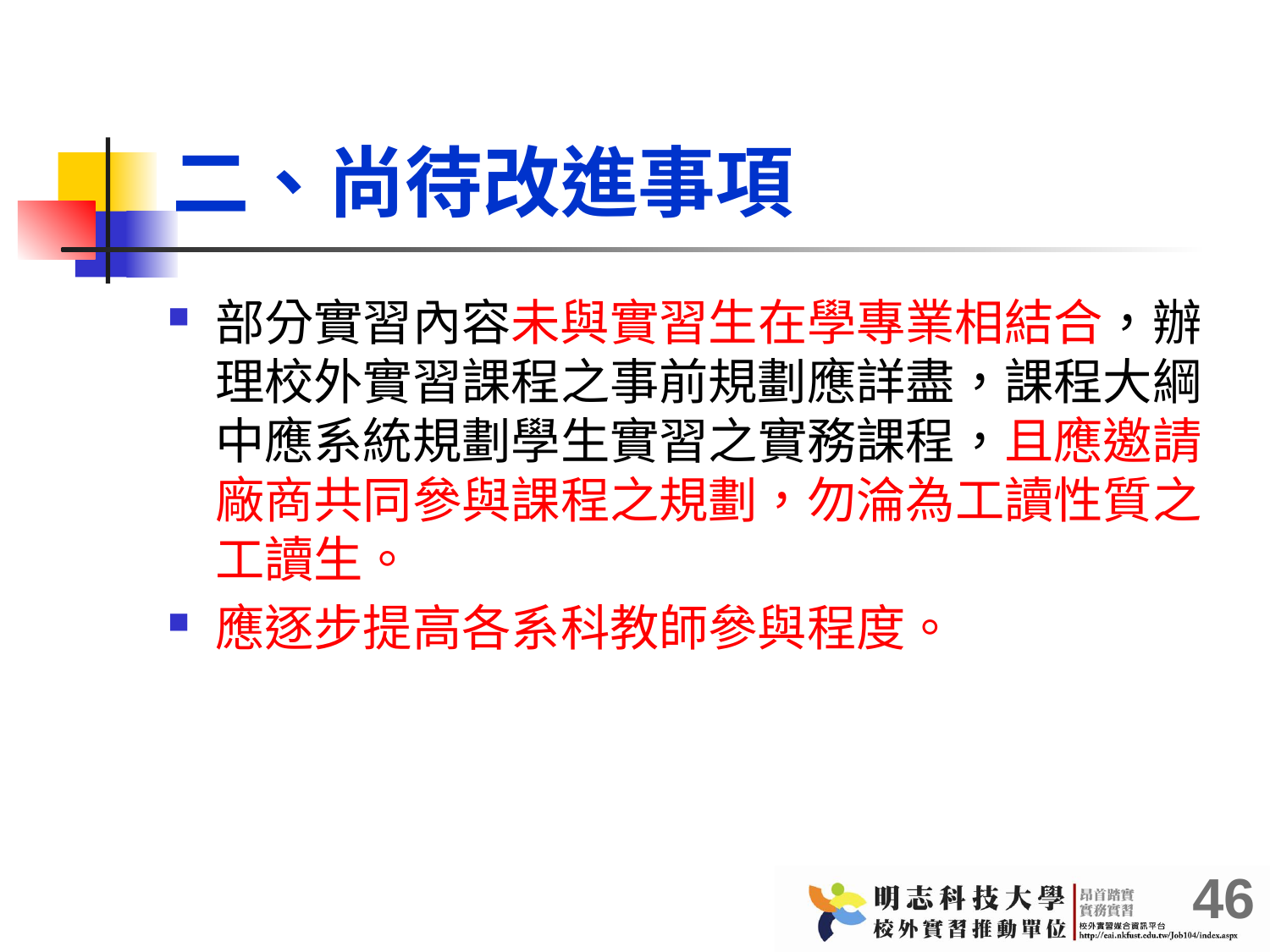

# 二、尚待改進事項
部分實習內容未與實習生在學專業相結合，辦理校外實習課程之事前規劃應詳盡，課程大綱中應系統規劃學生實習之實務課程，且應邀請廠商共同參與課程之規劃，勿淪為工讀性質之工讀生。
應逐步提高各系科教師參與程度。

46